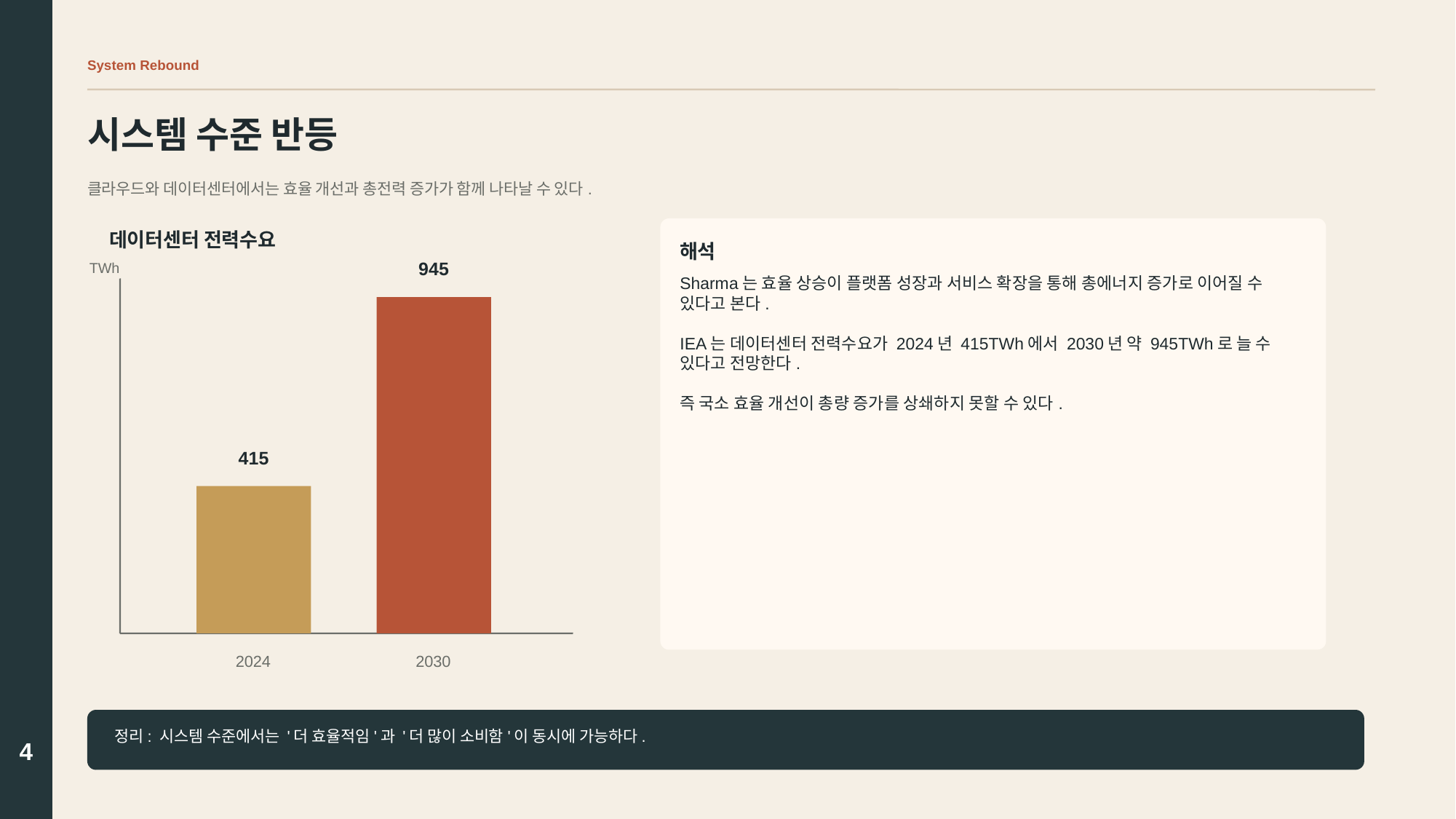

System Rebound

시스템 수준 반등
클라우드와 데이터센터에서는 효율 개선과 총전력 증가가 함께 나타날 수 있다.

데이터센터 전력수요
해석
TWh
945
Sharma는 효율 상승이 플랫폼 성장과 서비스 확장을 통해 총에너지 증가로 이어질 수 있다고 본다.

IEA는 데이터센터 전력수요가 2024년 415TWh에서 2030년 약 945TWh로 늘 수 있다고 전망한다.

즉 국소 효율 개선이 총량 증가를 상쇄하지 못할 수 있다.

415

2024
2030

정리: 시스템 수준에서는 '더 효율적임'과 '더 많이 소비함'이 동시에 가능하다.
4